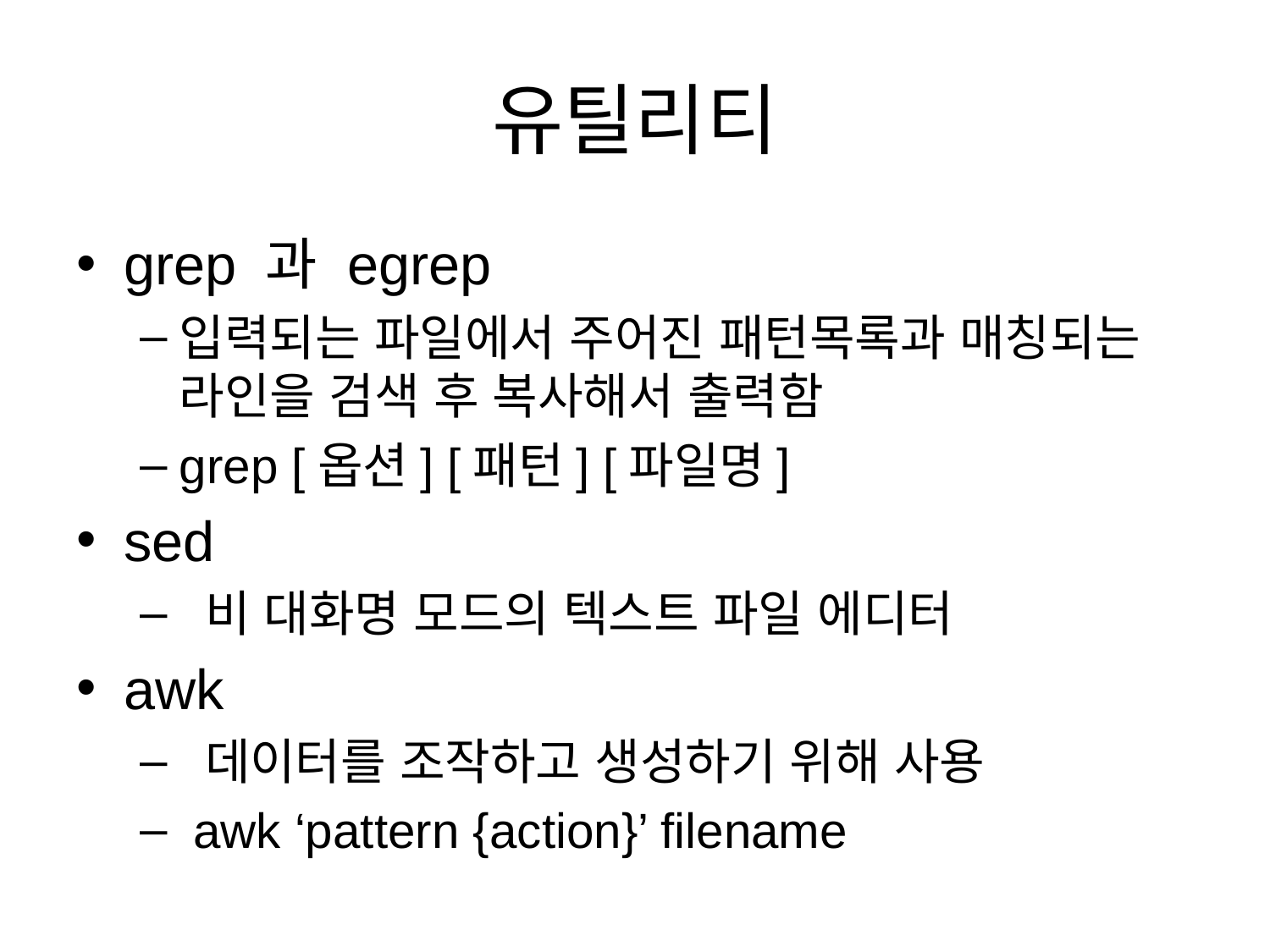

# 유틸리티
grep 과 egrep
입력되는 파일에서 주어진 패턴목록과 매칭되는 라인을 검색 후 복사해서 출력함
grep [옵션] [패턴] [파일명]
sed
 비 대화명 모드의 텍스트 파일 에디터
awk
 데이터를 조작하고 생성하기 위해 사용
 awk ‘pattern {action}’ filename